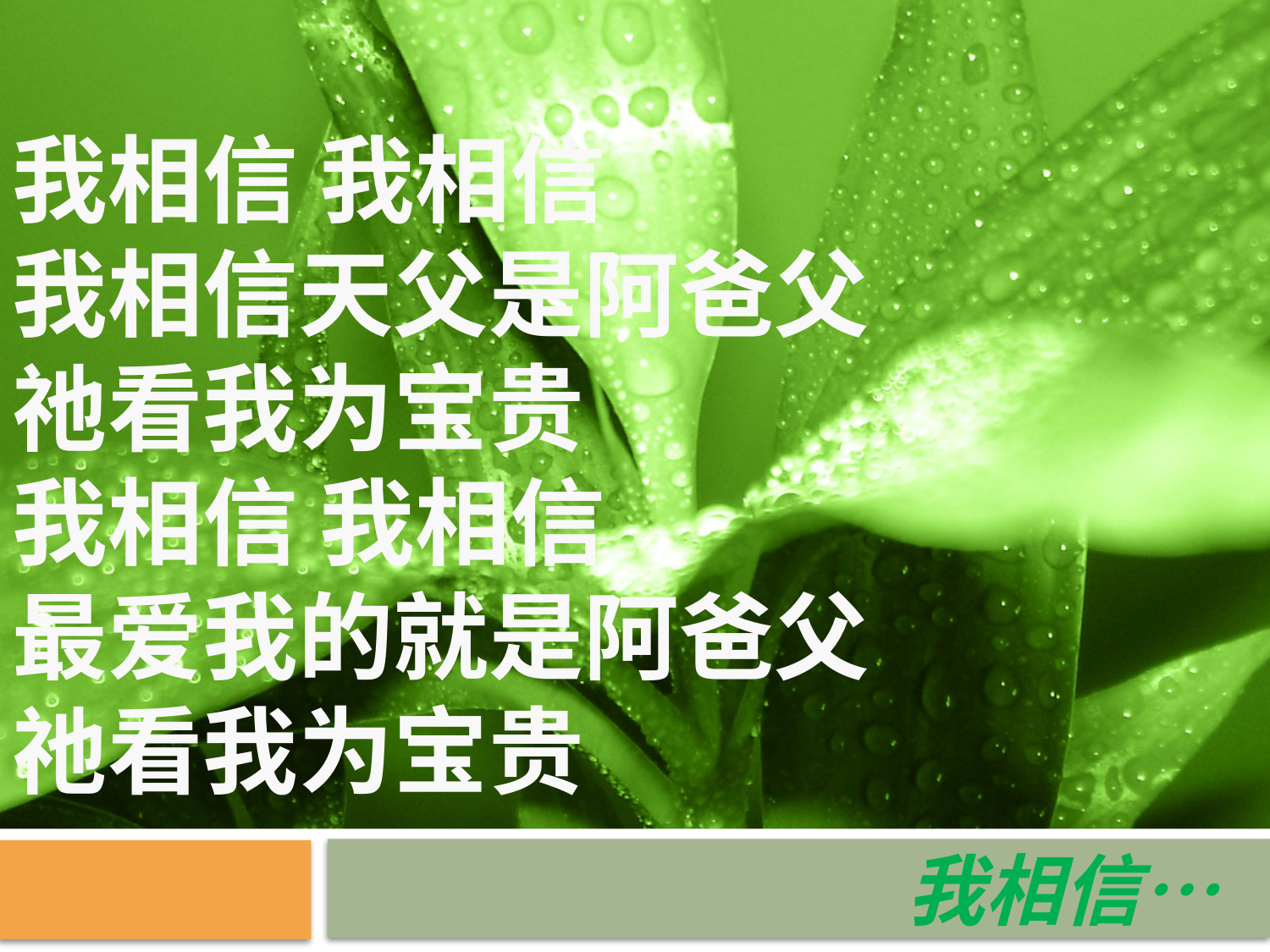

我相信 我相信
我相信天父是阿爸父
祂看我为宝贵
我相信 我相信
最爱我的就是阿爸父
祂看我为宝贵
我相信…